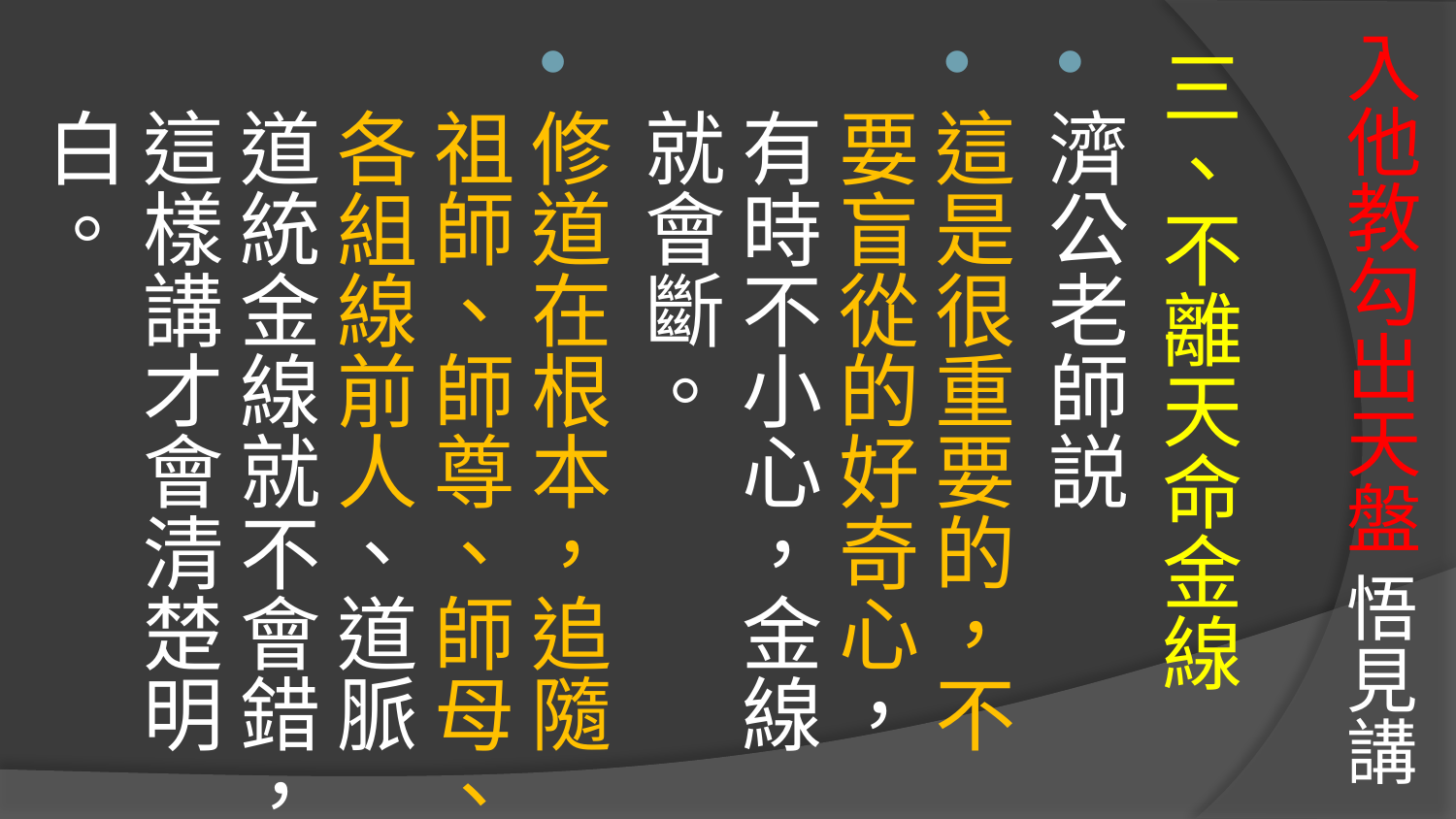

# 入他教勾出天盤 悟見講
三、不離天命金線
濟公老師説
這是很重要的，不要盲從的好奇心，有時不小心，金線就會斷。
修道在根本，追隨祖師、師尊、師母、各組線前人、道脈道統金線就不會錯，這樣講才會清楚明白。